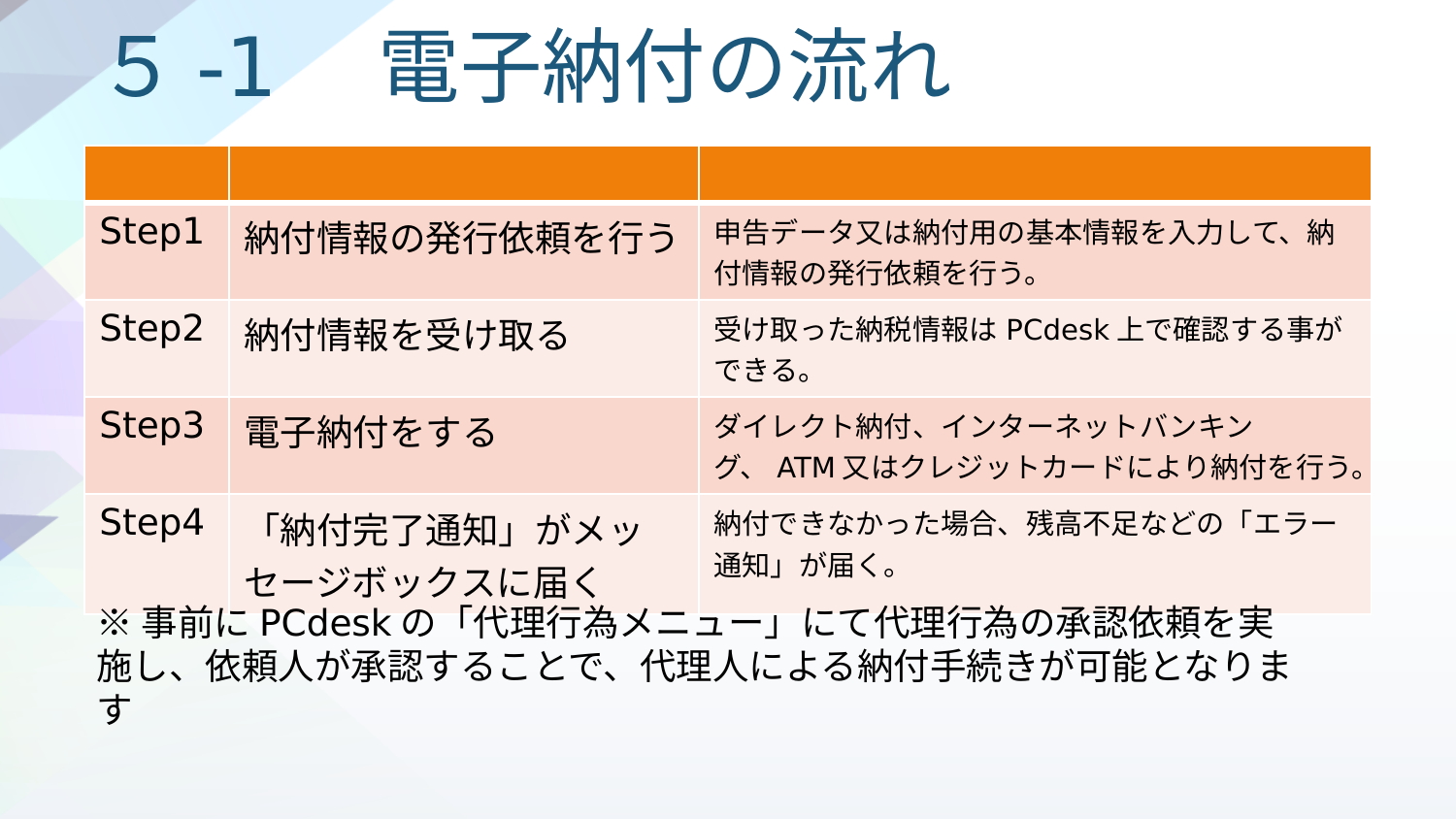

# ５-1　電子納付の流れ
|  |  |  |
| --- | --- | --- |
| Step1 | 納付情報の発行依頼を行う | 申告データ又は納付用の基本情報を入力して、納付情報の発行依頼を行う。 |
| Step2 | 納付情報を受け取る | 受け取った納税情報はPCdesk上で確認する事ができる。 |
| Step3 | 電子納付をする | ダイレクト納付、インターネットバンキング、ATM又はクレジットカードにより納付を行う。 |
| Step4 | 「納付完了通知」がメッセージボックスに届く | 納付できなかった場合、残高不足などの「エラー通知」が届く。 |
※事前にPCdeskの「代理行為メニュー」にて代理行為の承認依頼を実施し、依頼人が承認することで、代理人による納付手続きが可能となります